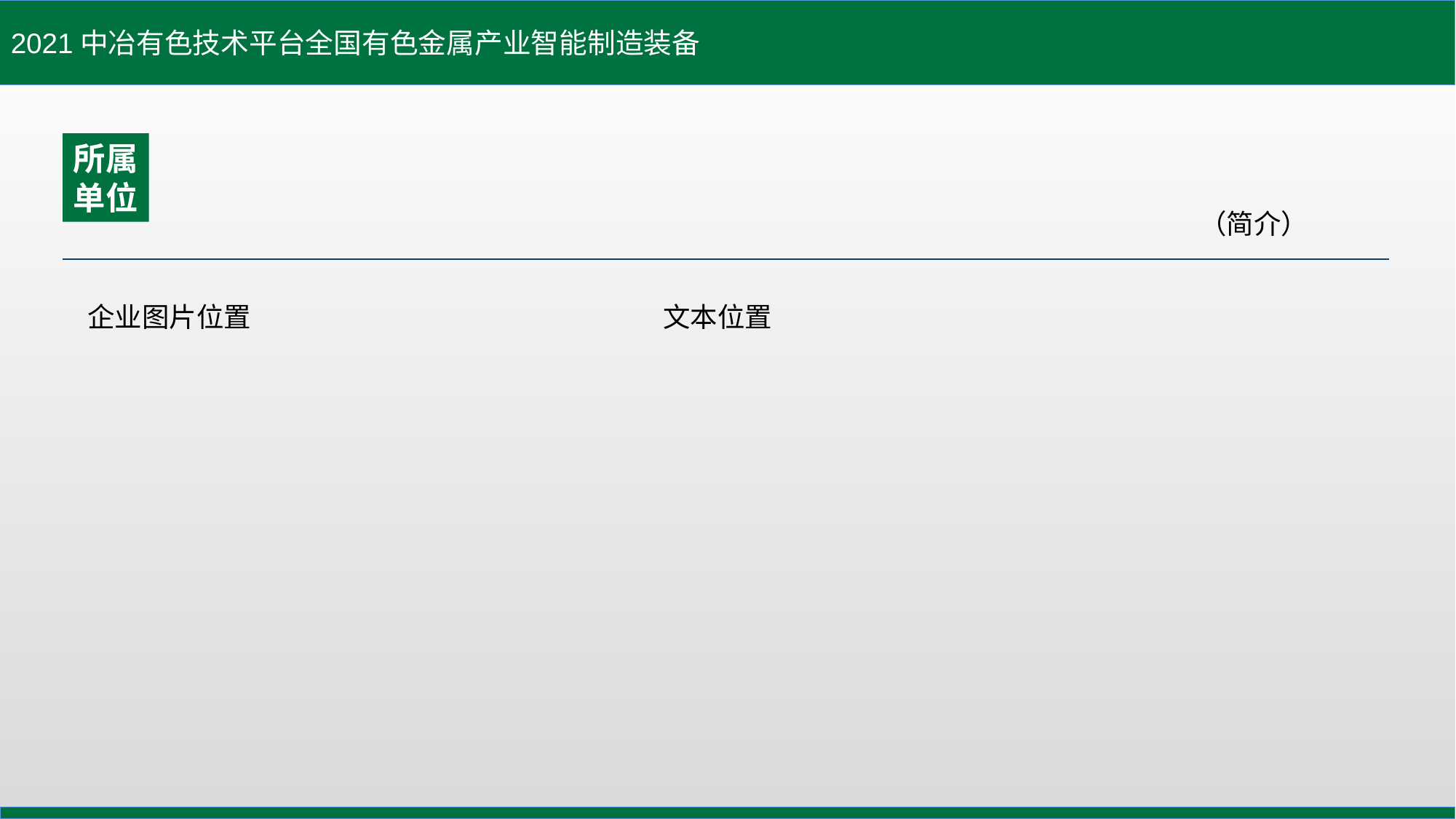

2021中冶有色技术平台全国有色金属产业智能制造装备
所属
单位
    （简介）
企业图片位置
文本位置